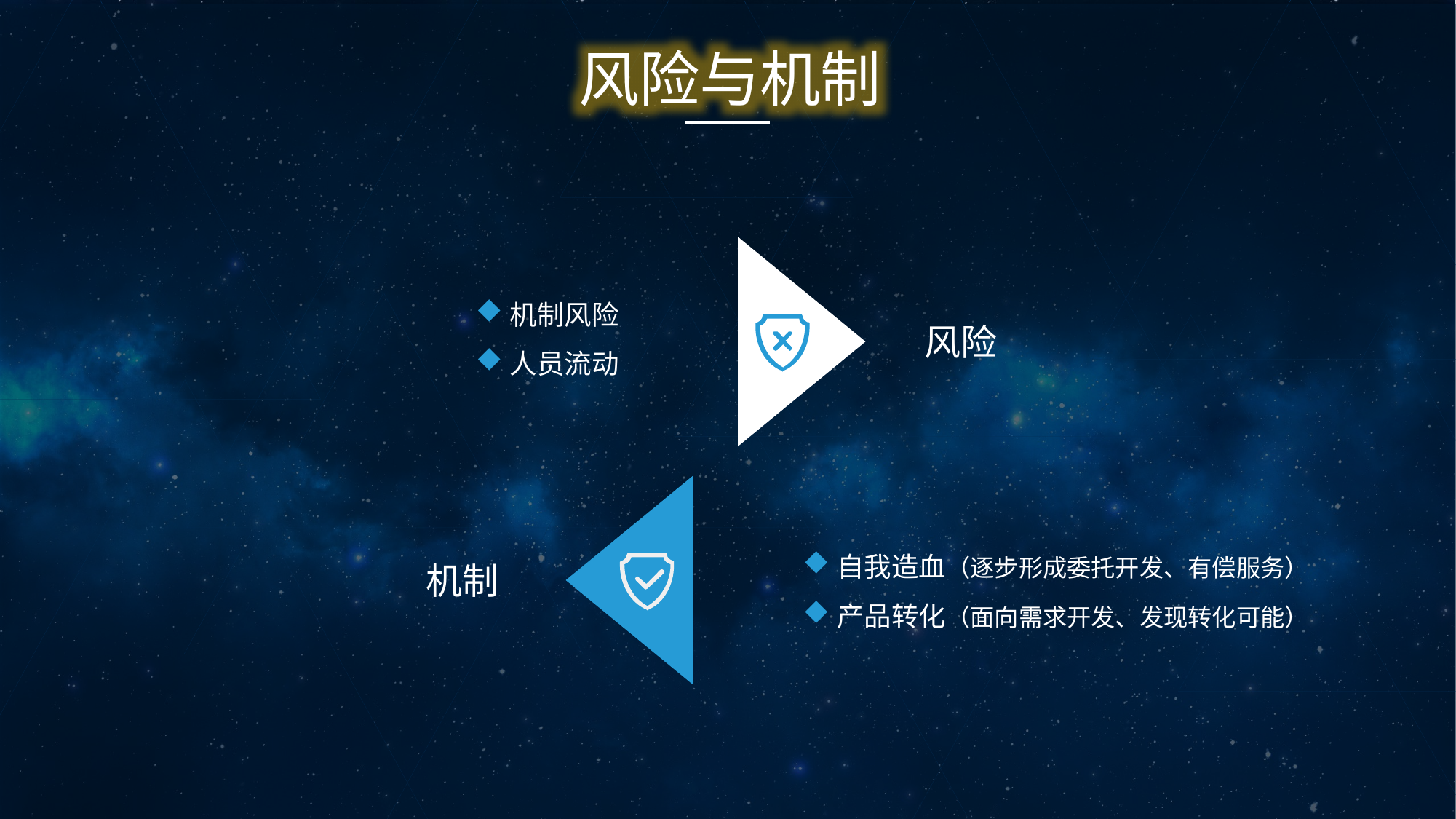

风险与机制
机制风险
人员流动

风险

自我造血（逐步形成委托开发、有偿服务）
产品转化（面向需求开发、发现转化可能）
机制